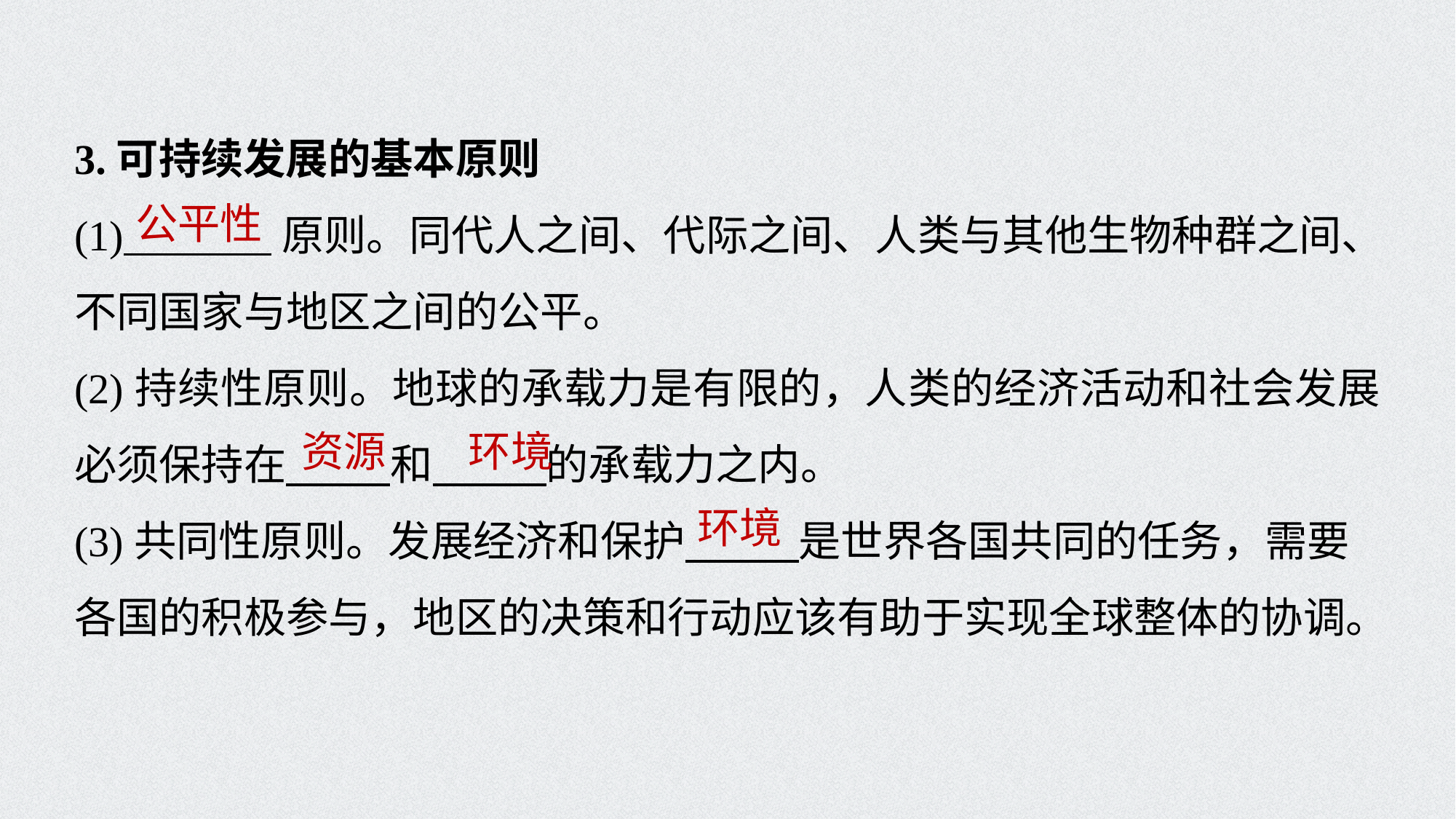

3.可持续发展的基本原则
(1)              原则。同代人之间、代际之间、人类与其他生物种群之间、不同国家与地区之间的公平。
(2)持续性原则。地球的承载力是有限的，人类的经济活动和社会发展必须保持在           和            的承载力之内。
(3)共同性原则。发展经济和保护            是世界各国共同的任务，需要各国的积极参与，地区的决策和行动应该有助于实现全球整体的协调。
公平性
资源
环境
环境